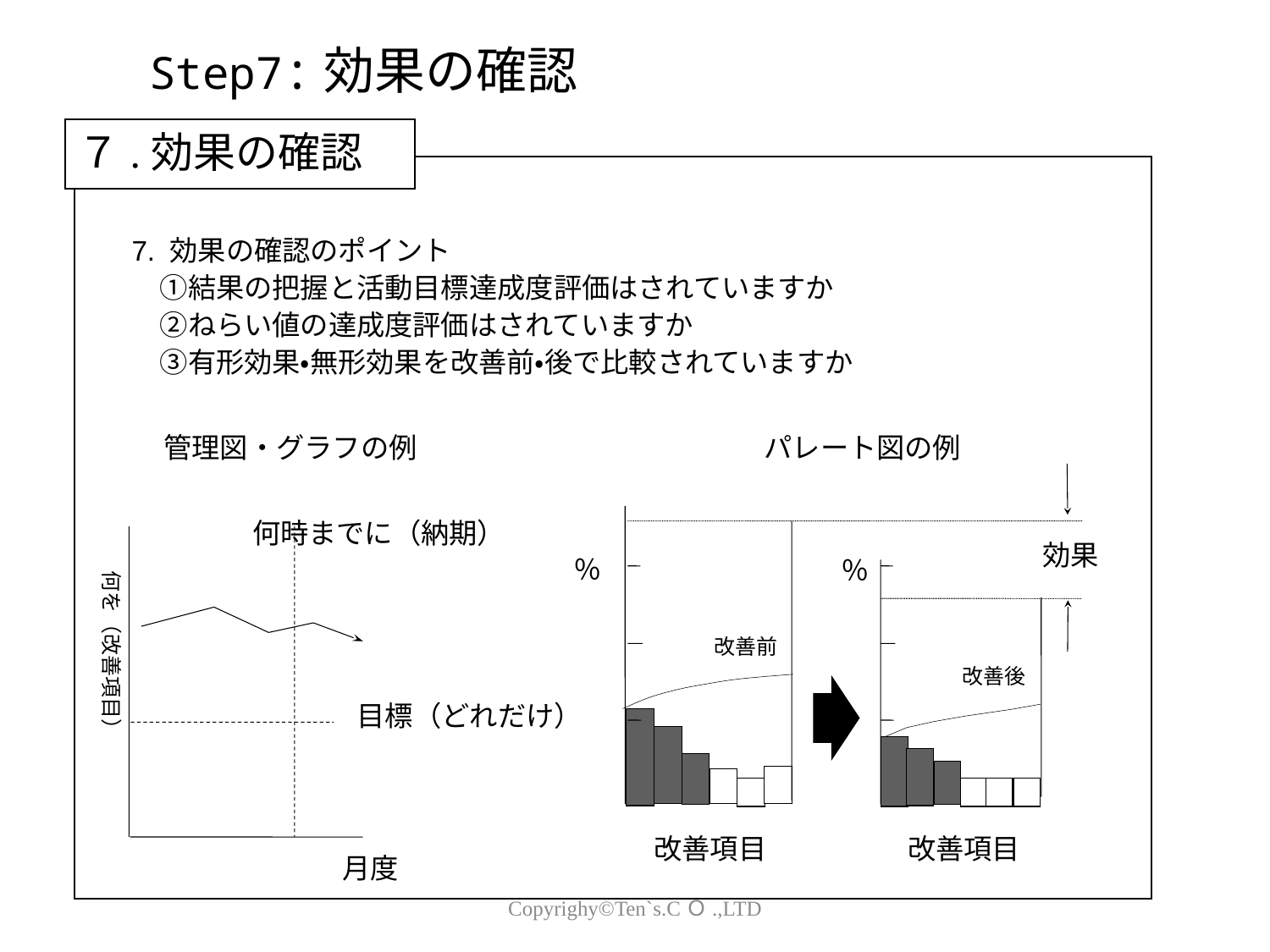

Step7:効果の確認
７.効果の確認

7. 効果の確認のポイント
　①結果の把握と活動目標達成度評価はされていますか
　②ねらい値の達成度評価はされていますか
　③有形効果・無形効果を改善前・後で比較されていますか
管理図・グラフの例
パレート図の例

効果

改善前

改善後

改善項目
改善項目
何を（改善項目）
何時までに（納期）

目標（どれだけ）

月度
％
％
Copyrighy©Ten`s.CＯ.,LTD